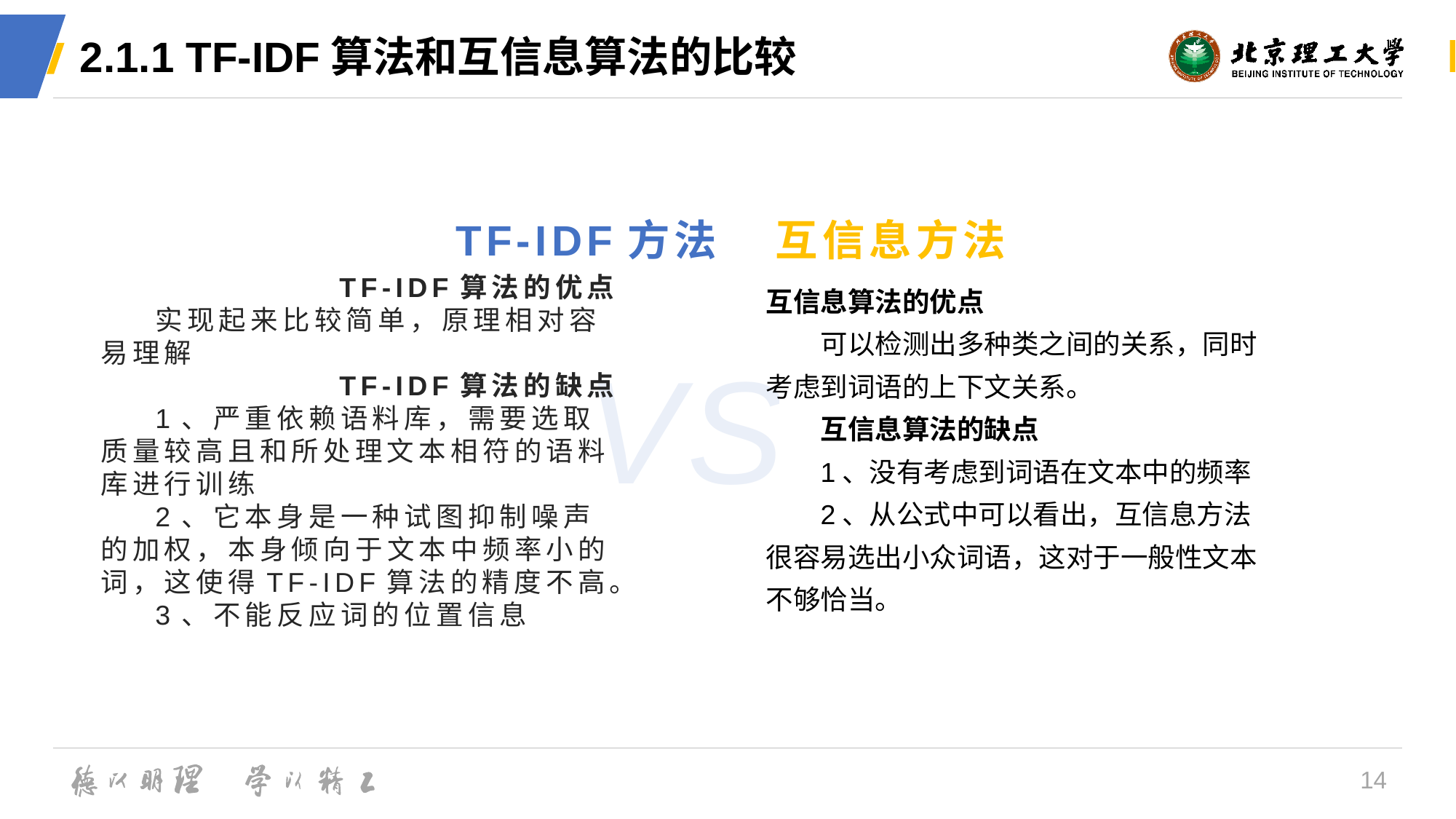

# 2.1.1 TF-IDF算法和互信息算法的比较

TF-IDF方法
互信息方法
互信息算法的优点
可以检测出多种类之间的关系，同时考虑到词语的上下文关系。
互信息算法的缺点
1、没有考虑到词语在文本中的频率
2、从公式中可以看出，互信息方法很容易选出小众词语，这对于一般性文本不够恰当。
TF-IDF算法的优点
实现起来比较简单，原理相对容易理解
TF-IDF算法的缺点
1、严重依赖语料库，需要选取质量较高且和所处理文本相符的语料库进行训练
2、它本身是一种试图抑制噪声的加权，本身倾向于文本中频率小的词，这使得TF-IDF算法的精度不高。
3、不能反应词的位置信息
VS